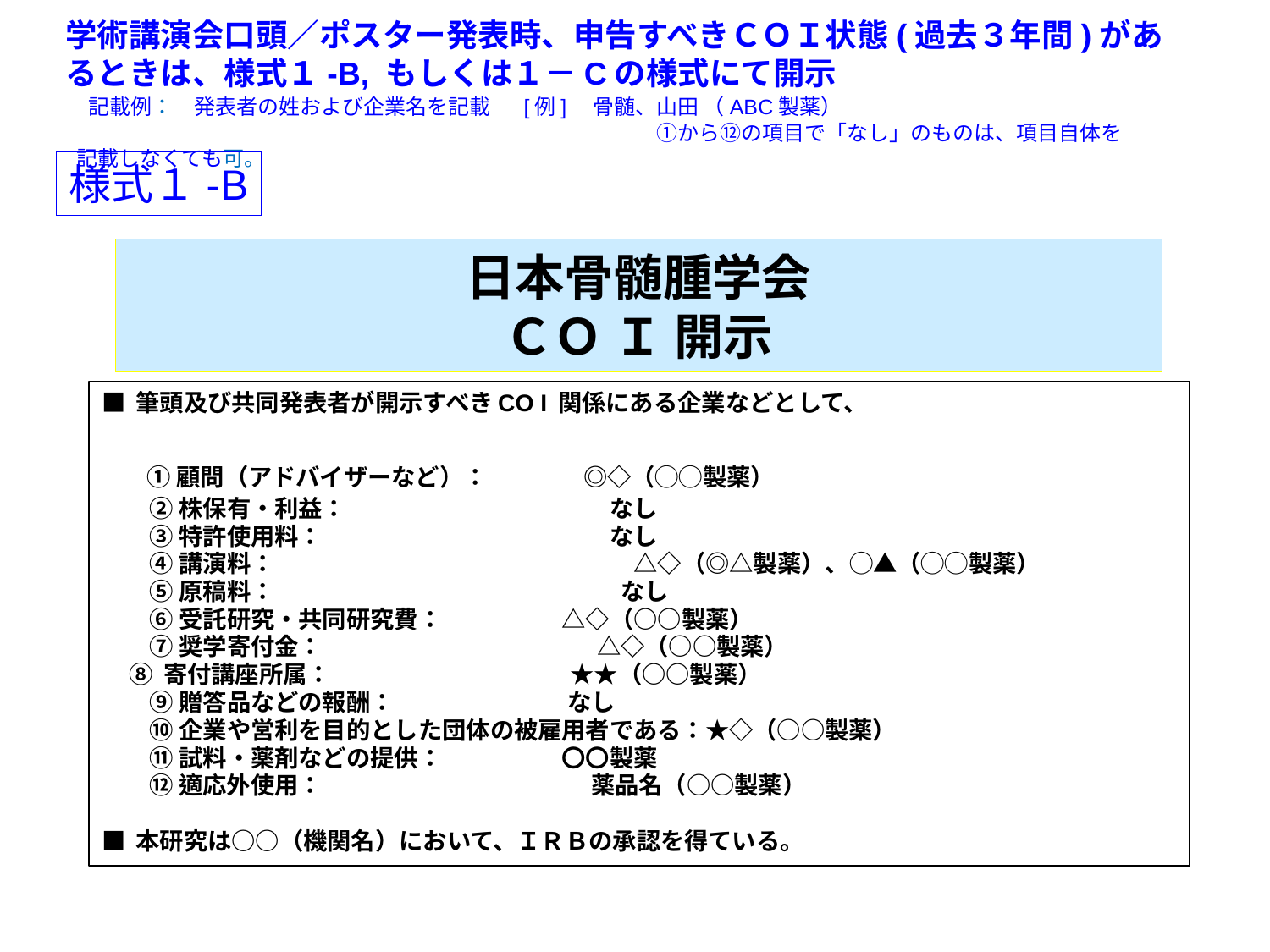

学術講演会口頭／ポスター発表時、申告すべきＣＯＩ状態(過去３年間)があるときは、様式１-B, もしくは１－Cの様式にて開示
 記載例：　発表者の姓および企業名を記載      [例]　骨髄、山田 （ABC製薬）
　　　　　　　　　           　　　　　　　　　　　　　　　　①から⑫の項目で「なし」のものは、項目自体を記載しなくても可。
様式１-B

# 日本骨髄腫学会 ＣＯ Ｉ 開示
■ 筆頭及び共同発表者が開示すべきCO I 関係にある企業などとして、
　 ① 顧問（アドバイザーなど）：　　　　◎◇（◯◯製薬）
　　② 株保有・利益：　　　　　　　　　　　なし
　　③ 特許使用料：　　　　　　　　　　　　なし
　　④ 講演料：　　　　　　　　　　　　　　　△◇（◎△製薬）、◯▲（◯◯製薬）
　　⑤ 原稿料：　　　　　　　　　　　　  　　なし
　　⑥ 受託研究・共同研究費：　　　　　△◇（○○製薬）
　　⑦ 奨学寄付金：　 　　　　　　　　　　 △◇（○○製薬）
     ⑧ 寄付講座所属：　　　　　　　　　　★★（○○製薬）
　　⑨ 贈答品などの報酬：　　　　 　　　なし
　　⑩ 企業や営利を目的とした団体の被雇用者である：★◇（○○製薬）
　　⑪ 試料・薬剤などの提供：　　　　　〇〇製薬
　　⑫ 適応外使用：　　　　　　　　　　　 薬品名（○○製薬）

■ 本研究は○○（機関名）において、ＩＲＢの承認を得ている。